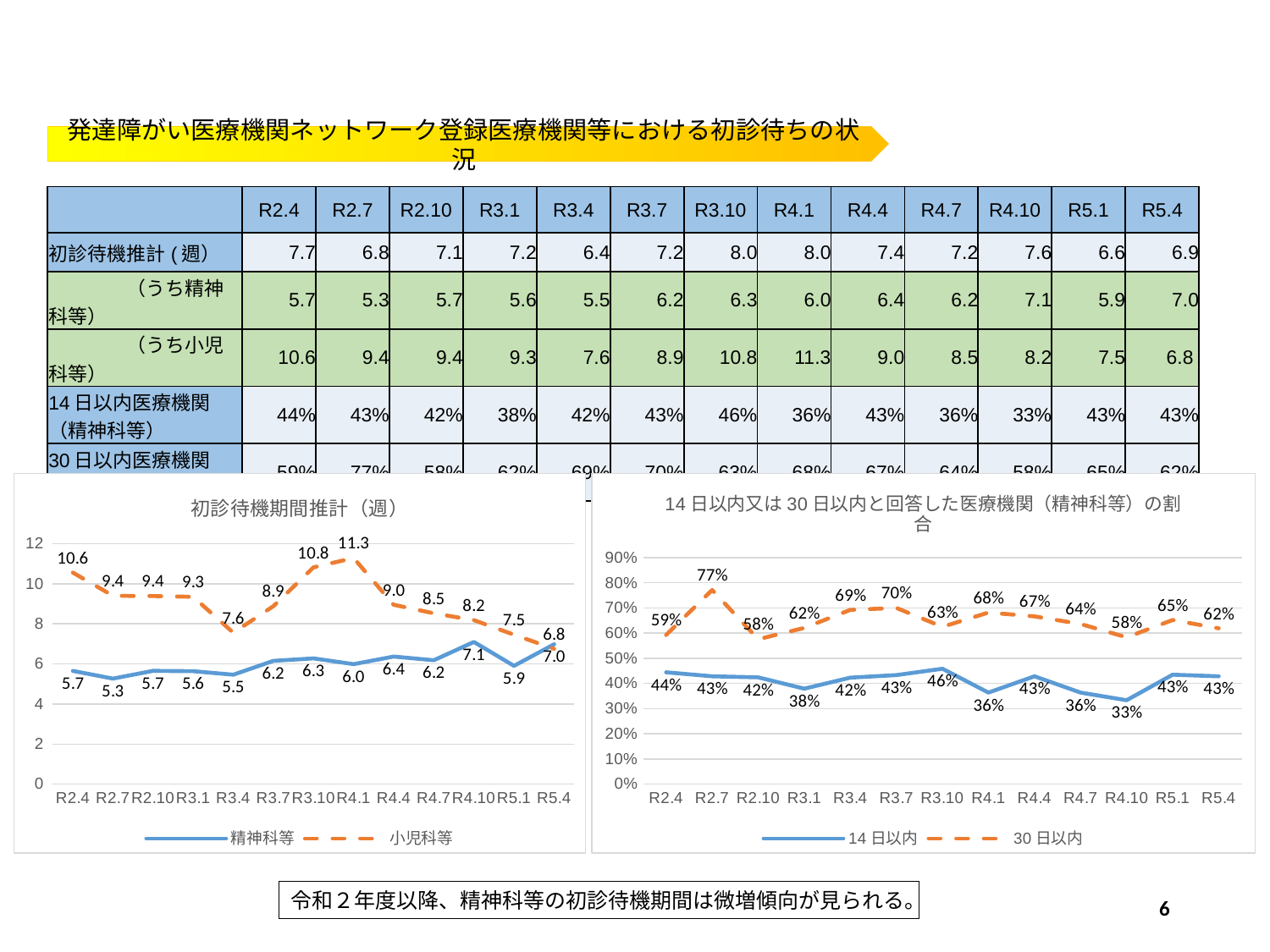

発達障がい医療機関ネットワーク登録医療機関等における初診待ちの状況
|  | R2.4 | R2.7 | R2.10 | R3.1 | R3.4 | R3.7 | R3.10 | R4.1 | R4.4 | R4.7 | R4.10 | R5.1 | R5.4 |
| --- | --- | --- | --- | --- | --- | --- | --- | --- | --- | --- | --- | --- | --- |
| 初診待機推計(週） | 7.7 | 6.8 | 7.1 | 7.2 | 6.4 | 7.2 | 8.0 | 8.0 | 7.4 | 7.2 | 7.6 | 6.6 | 6.9 |
| （うち精神科等） | 5.7 | 5.3 | 5.7 | 5.6 | 5.5 | 6.2 | 6.3 | 6.0 | 6.4 | 6.2 | 7.1 | 5.9 | 7.0 |
| （うち小児科等） | 10.6 | 9.4 | 9.4 | 9.3 | 7.6 | 8.9 | 10.8 | 11.3 | 9.0 | 8.5 | 8.2 | 7.5 | 6.8 |
| 14日以内医療機関 （精神科等） | 44% | 43% | 42% | 38% | 42% | 43% | 46% | 36% | 43% | 36% | 33% | 43% | 43% |
| 30日以内医療機関 （精神科等） | 59% | 77% | 58% | 62% | 69% | 70% | 63% | 68% | 67% | 64% | 58% | 65% | 62% |

### Chart: 初診待機期間推計（週）

| Category |  |  |
|---|---|---|
| R2.4 | 5.650793650793651 | 10.556390977443609 |
| R2.7 | 5.265306122448979 | 9.4 |
| R2.10 | 5.653679653679654 | 9.385714285714286 |
| R3.1 | 5.635467980295567 | 9.346938775510205 |
| R3.4 | 5.461538461538462 | 7.557142857142857 |
| R3.7 | 6.152380952380953 | 8.880952380952381 |
| R3.10 | 6.273809523809524 | 10.81904761904762 |
| R4.1 | 5.987012987012987 | 11.285714285714286 |
| R4.4 | 6.36734693877551 | 8.952380952380953 |
| R4.7 | 6.181818181818182 | 8.523809523809524 |
| R4.10 | 7.095238095238095 | 8.185714285714285 |
| R5.1 | 5.900621118012422 | 7.457142857142857 |
| R5.4 | 6.979591836734693 | 6.753968253968254 |

### Chart: 14日以内又は30日以内と回答した医療機関（精神科等）の割合

| Category |  |  |
|---|---|---|
| R2.4 | 0.4444444444444444 | 0.5925925925925926 |
| R2.7 | 0.42857142857142855 | 0.7714285714285715 |
| R2.10 | 0.42424242424242425 | 0.5757575757575758 |
| R3.1 | 0.3793103448275862 | 0.6206896551724138 |
| R3.4 | 0.4230769230769231 | 0.6923076923076923 |
| R3.7 | 0.43333333333333335 | 0.7 |
| R3.10 | 0.4583333333333333 | 0.625 |
| R4.1 | 0.36363636363636365 | 0.6818181818181818 |
| R4.4 | 0.42857142857142855 | 0.6666666666666666 |
| R4.7 | 0.36363636363636365 | 0.6363636363636364 |
| R4.10 | 0.3333333333333333 | 0.5833333333333334 |
| R5.1 | 0.43478260869565216 | 0.6521739130434783 |
| R5.4 | 0.42857142857142855 | 0.6190476190476191 |
令和２年度以降、精神科等の初診待機期間は微増傾向が見られる。
6